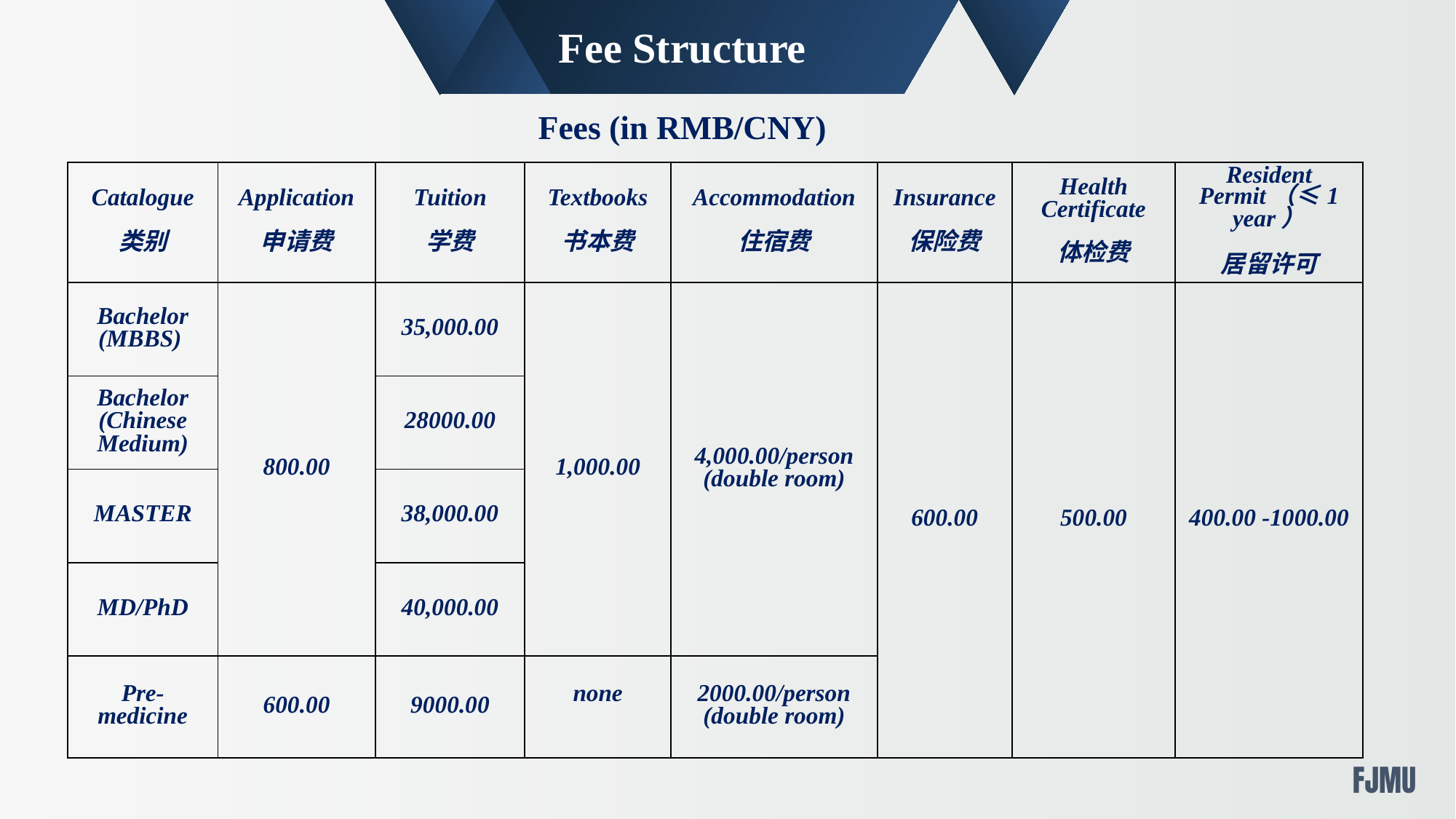

Fee Structure
Fees (in RMB/CNY)
| Catalogue 类别 | Application 申请费 | Tuition 学费 | Textbooks 书本费 | Accommodation 住宿费 | Insurance 保险费 | Health Certificate 体检费 | Resident Permit（≤1 year） 居留许可 |
| --- | --- | --- | --- | --- | --- | --- | --- |
| Bachelor (MBBS) | 800.00 | 35,000.00 | 1,000.00 | 4,000.00/person (double room) | 600.00 | 500.00 | 400.00 -1000.00 |
| Bachelor (Chinese Medium) |  | 28000.00 |  |  |  |  |  |
| MASTER |  | 38,000.00 |  |  |  |  |  |
| MD/PhD |  | 40,000.00 |  |  |  |  |  |
| Pre-medicine | 600.00 | 9000.00 | none | 2000.00/person (double room) |  |  |  |
FJMU